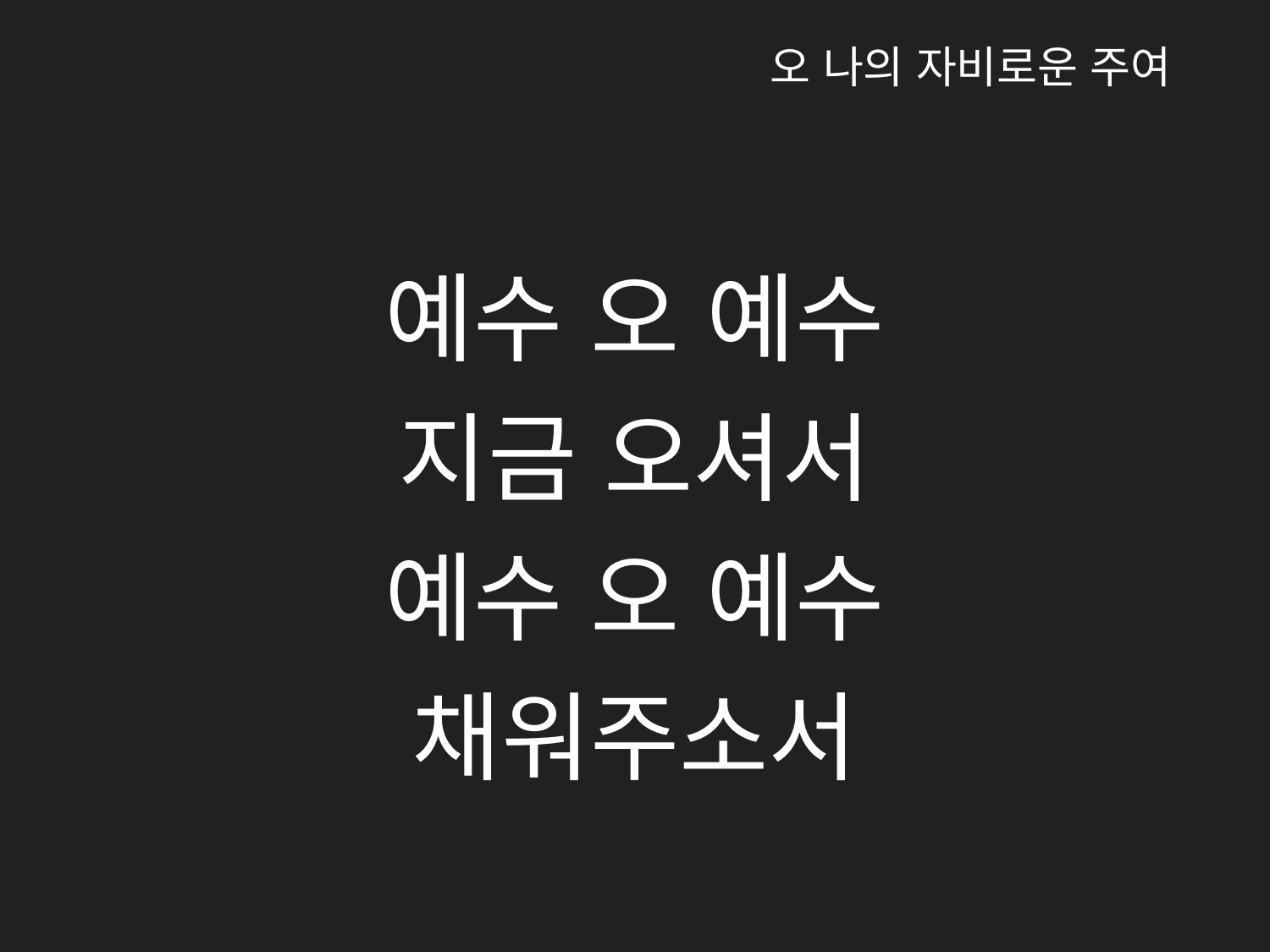

오 나의 자비로운 주여
예수 오 예수
지금 오셔서
예수 오 예수
채워주소서